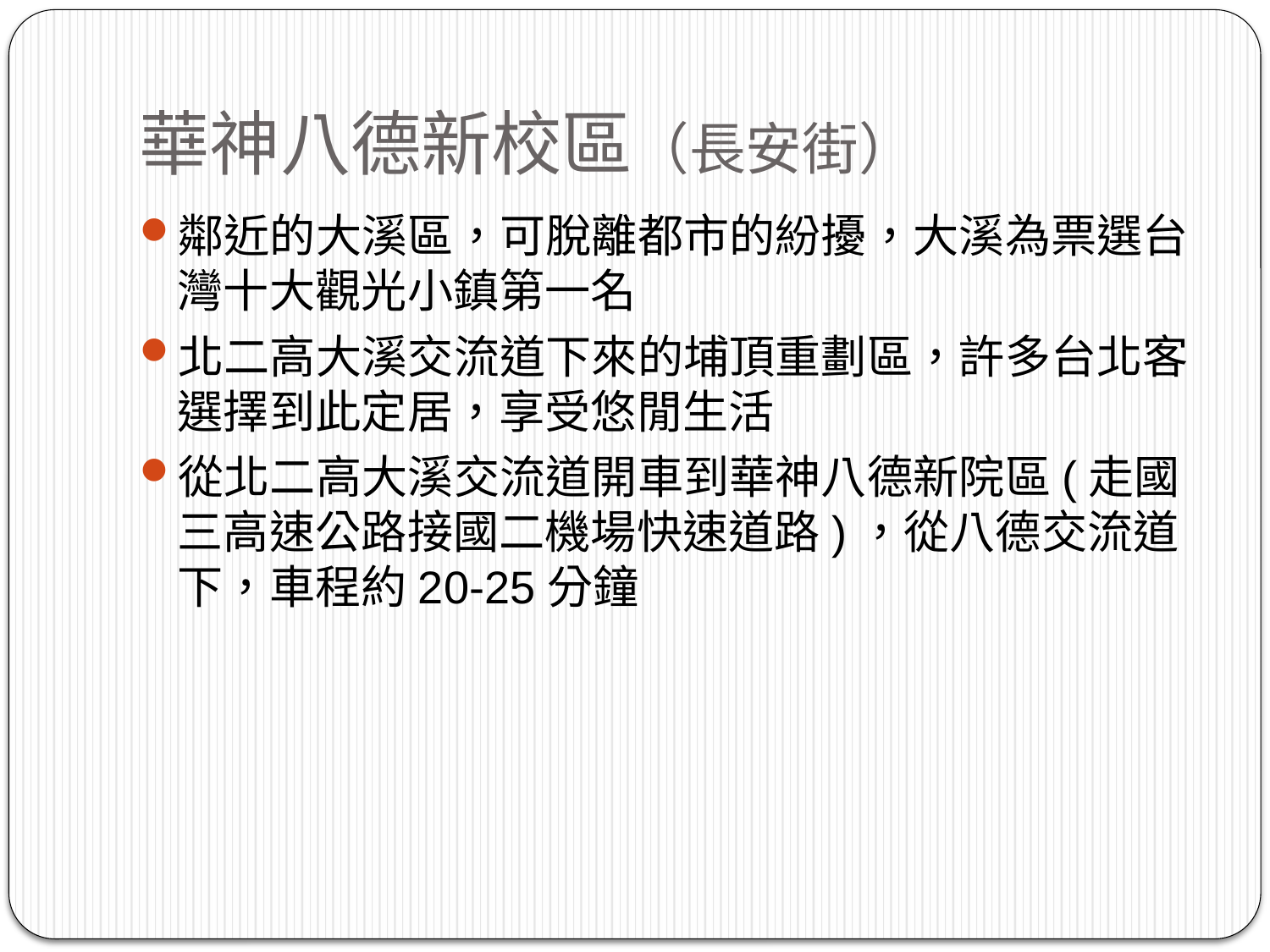

# 華神八德新校區（長安街）
鄰近的大溪區，可脫離都市的紛擾，大溪為票選台灣十大觀光小鎮第一名
北二高大溪交流道下來的埔頂重劃區，許多台北客選擇到此定居，享受悠閒生活
從北二高大溪交流道開車到華神八德新院區(走國三高速公路接國二機場快速道路)，從八德交流道下，車程約20-25分鐘